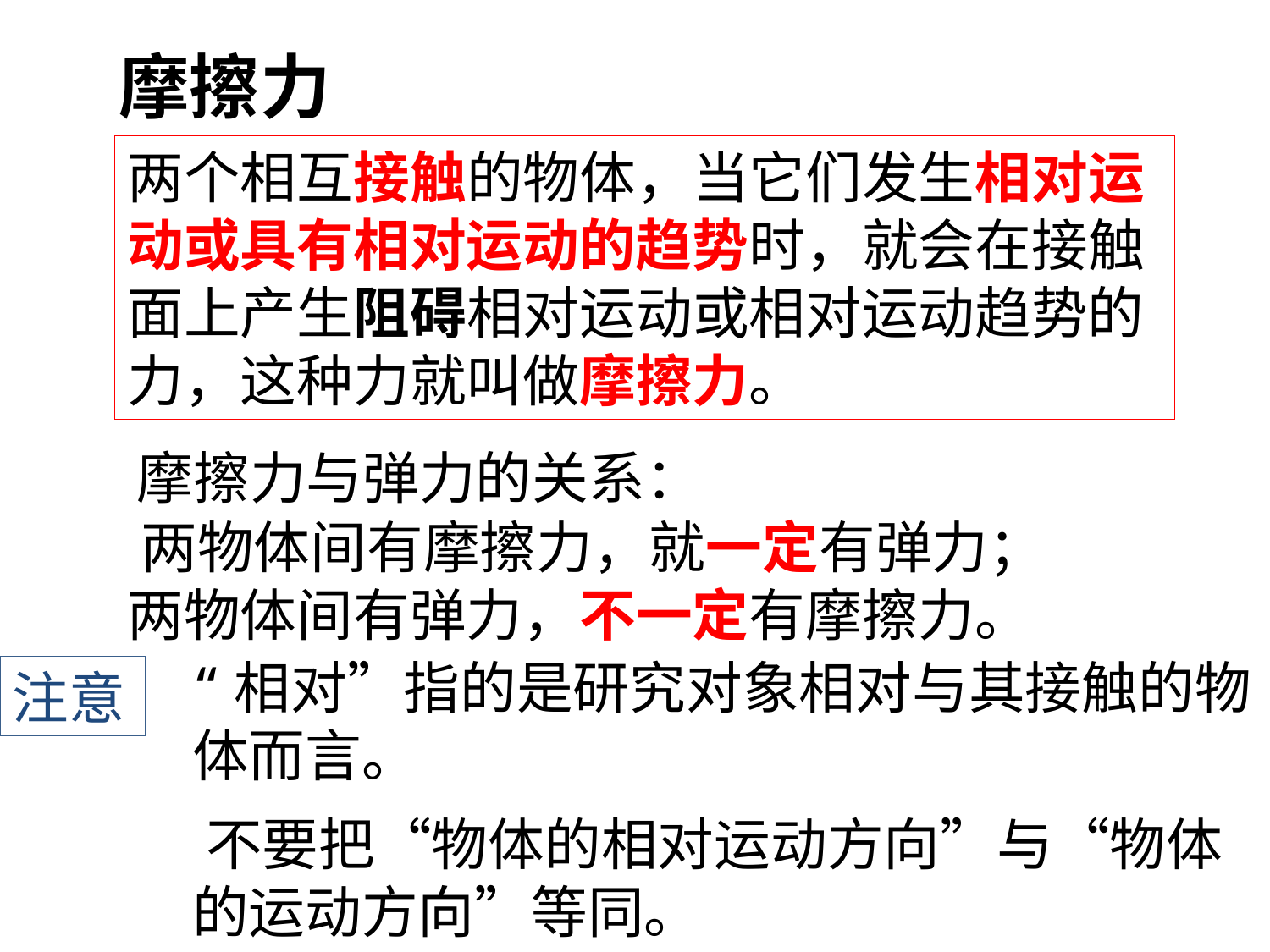

摩擦力
两个相互接触的物体，当它们发生相对运动或具有相对运动的趋势时，就会在接触面上产生阻碍相对运动或相对运动趋势的力，这种力就叫做摩擦力。
﻿摩擦力与弹力的关系：
﻿两物体间有摩擦力，就一定有弹力；
两物体间有弹力，不一定有摩擦力。
﻿“相对”指的是研究对象相对与其接触的物体而言。
注意
﻿不要把“物体的相对运动方向”与“物体的运动方向”等同。